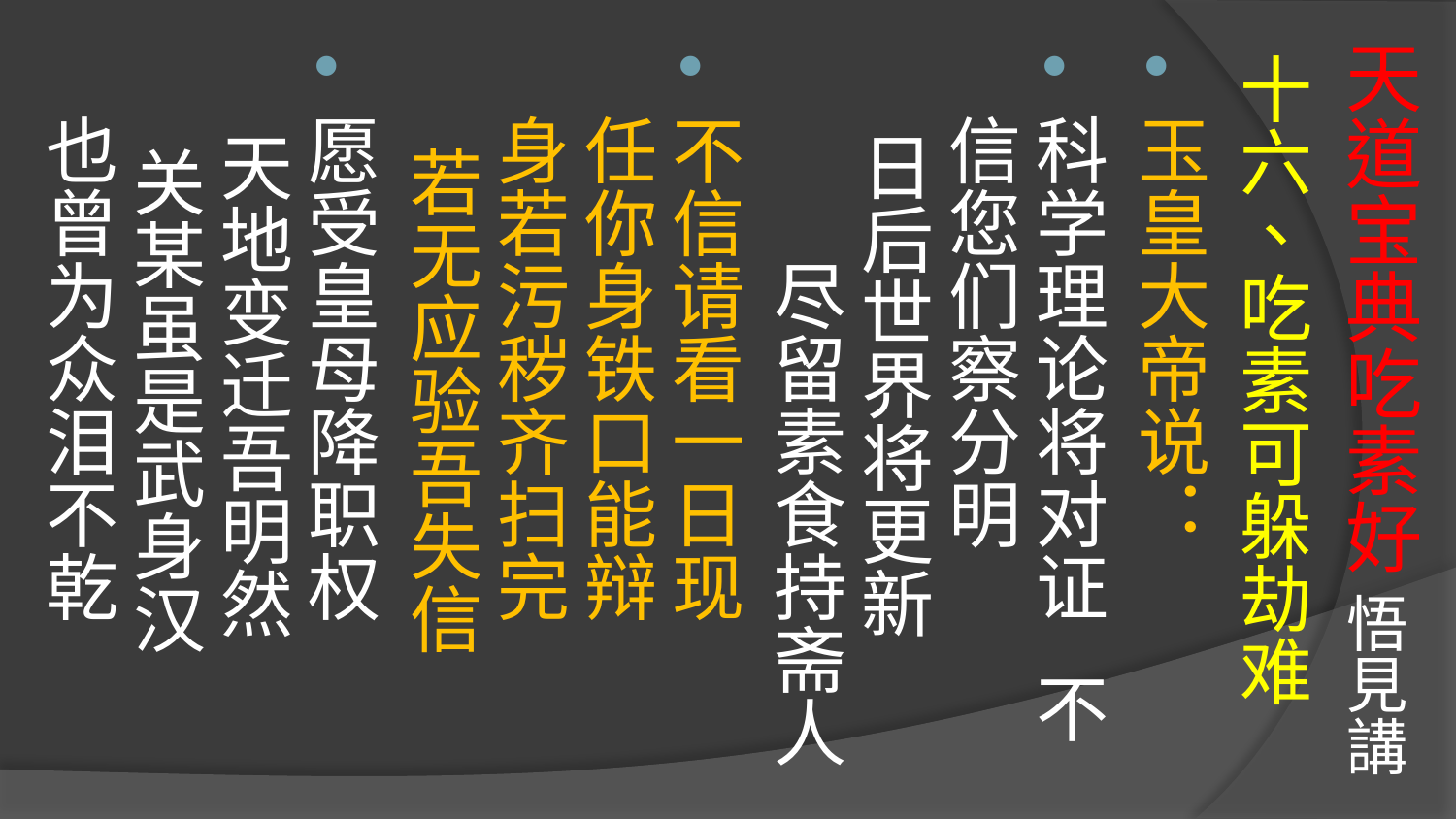

# 天道宝典吃素好 悟見講
十六、吃素可躲劫难
玉皇大帝说：
科学理论将对证   不信您们察分明                日后世界将更新                   尽留素食持斋人
不信请看一日现      任你身铁口能辩          身若污秽齐扫完             若无应验吾失信
愿受皇母降职权            天地变迁吾明然            关某虽是武身汉       也曾为众泪不乾